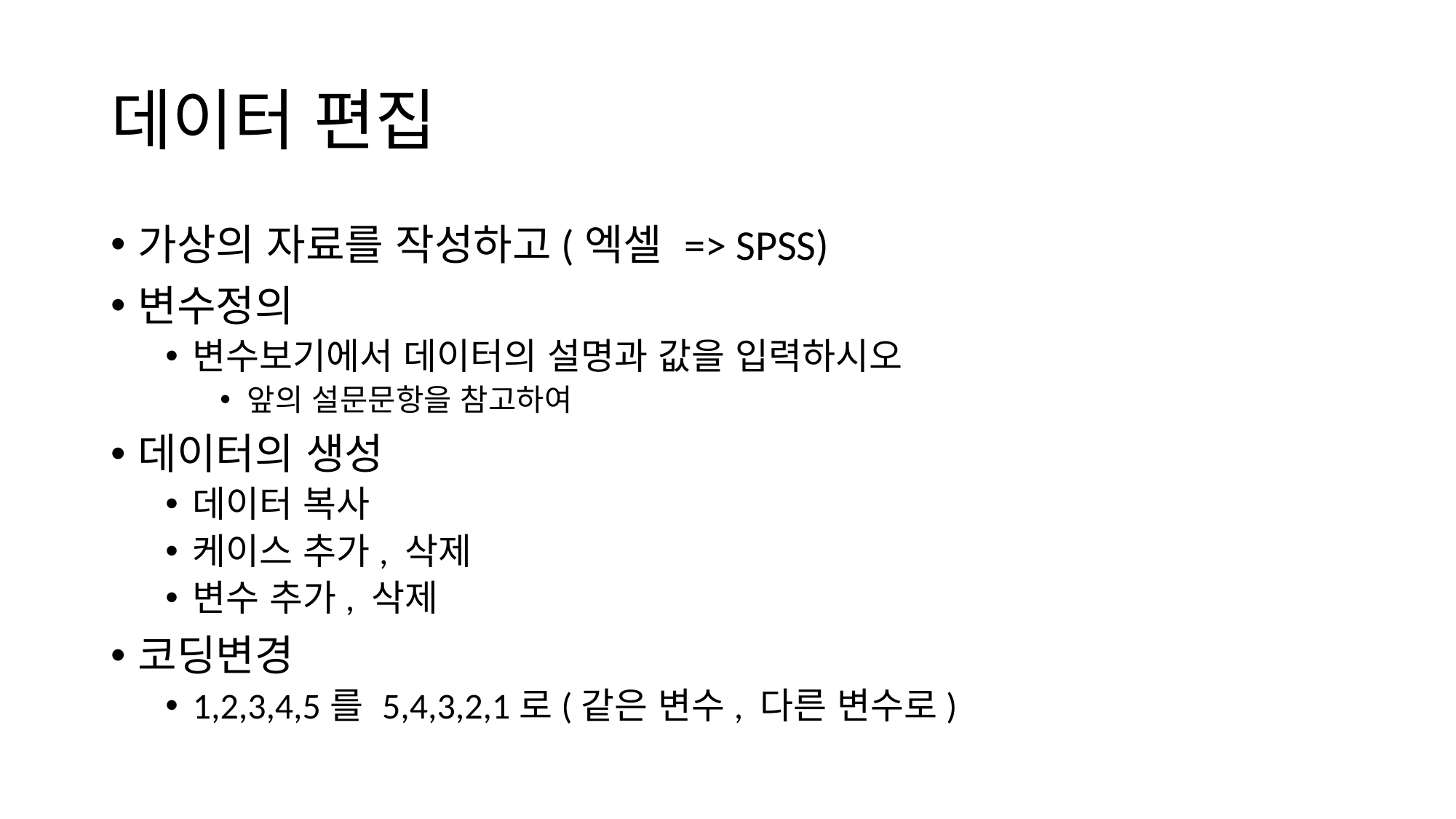

# 데이터 편집
가상의 자료를 작성하고(엑셀 => SPSS)
변수정의
변수보기에서 데이터의 설명과 값을 입력하시오
앞의 설문문항을 참고하여
데이터의 생성
데이터 복사
케이스 추가, 삭제
변수 추가, 삭제
코딩변경
1,2,3,4,5를 5,4,3,2,1로(같은 변수, 다른 변수로)